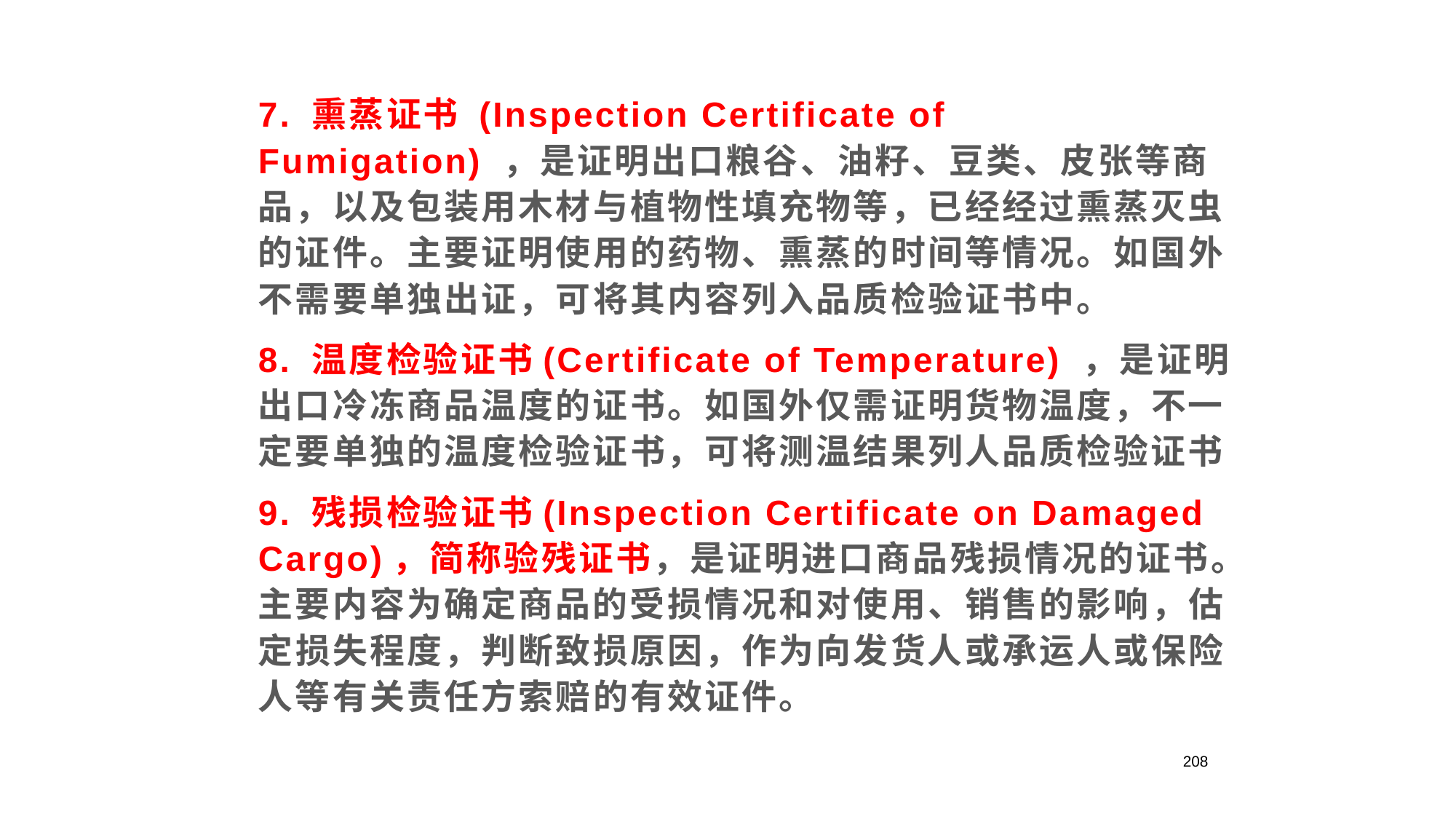

7. 熏蒸证书 (Inspection Certificate of Fumigation) ，是证明出口粮谷、油籽、豆类、皮张等商品，以及包装用木材与植物性填充物等，已经经过熏蒸灭虫的证件。主要证明使用的药物、熏蒸的时间等情况。如国外不需要单独出证，可将其内容列入品质检验证书中。
8. 温度检验证书(Certificate of Temperature) ，是证明出口冷冻商品温度的证书。如国外仅需证明货物温度，不一定要单独的温度检验证书，可将测温结果列人品质检验证书
9. 残损检验证书(Inspection Certificate on Damaged Cargo)，简称验残证书，是证明进口商品残损情况的证书。主要内容为确定商品的受损情况和对使用、销售的影响，估定损失程度，判断致损原因，作为向发货人或承运人或保险人等有关责任方索赔的有效证件。
208